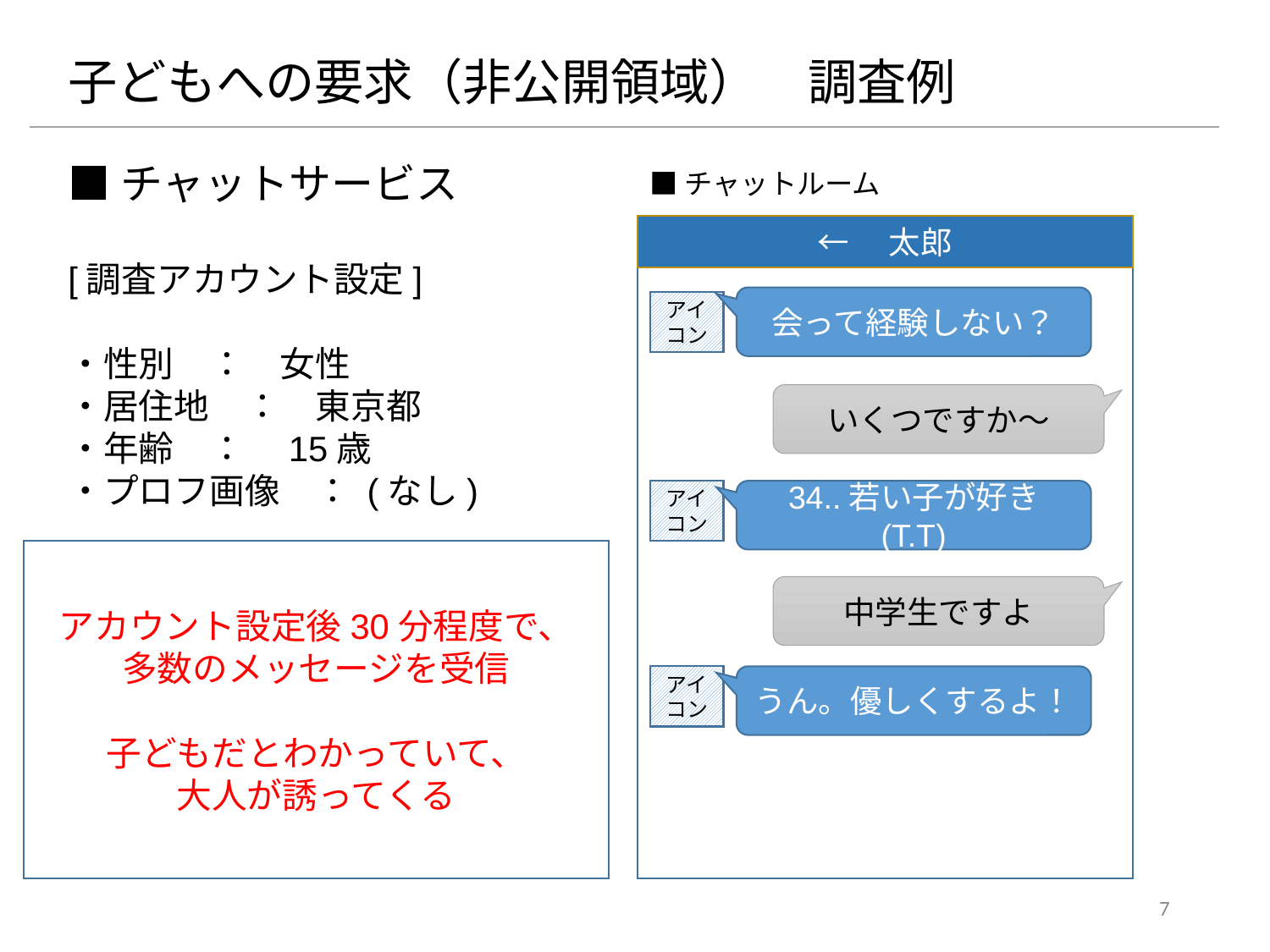

子どもへの要求（非公開領域）　調査例
■チャットサービス
■チャットルーム

←　太郎
[調査アカウント設定]

・性別　：　女性
・居住地　：　東京都
・年齢　：　15歳
・プロフ画像　： (なし)

会って経験しない？
アイコン
いくつですか～
アイコン
34..若い子が好き (T.T)
アカウント設定後30分程度で、
多数のメッセージを受信

子どもだとわかっていて、
大人が誘ってくる
中学生ですよ
アイコン
うん。優しくするよ！
7